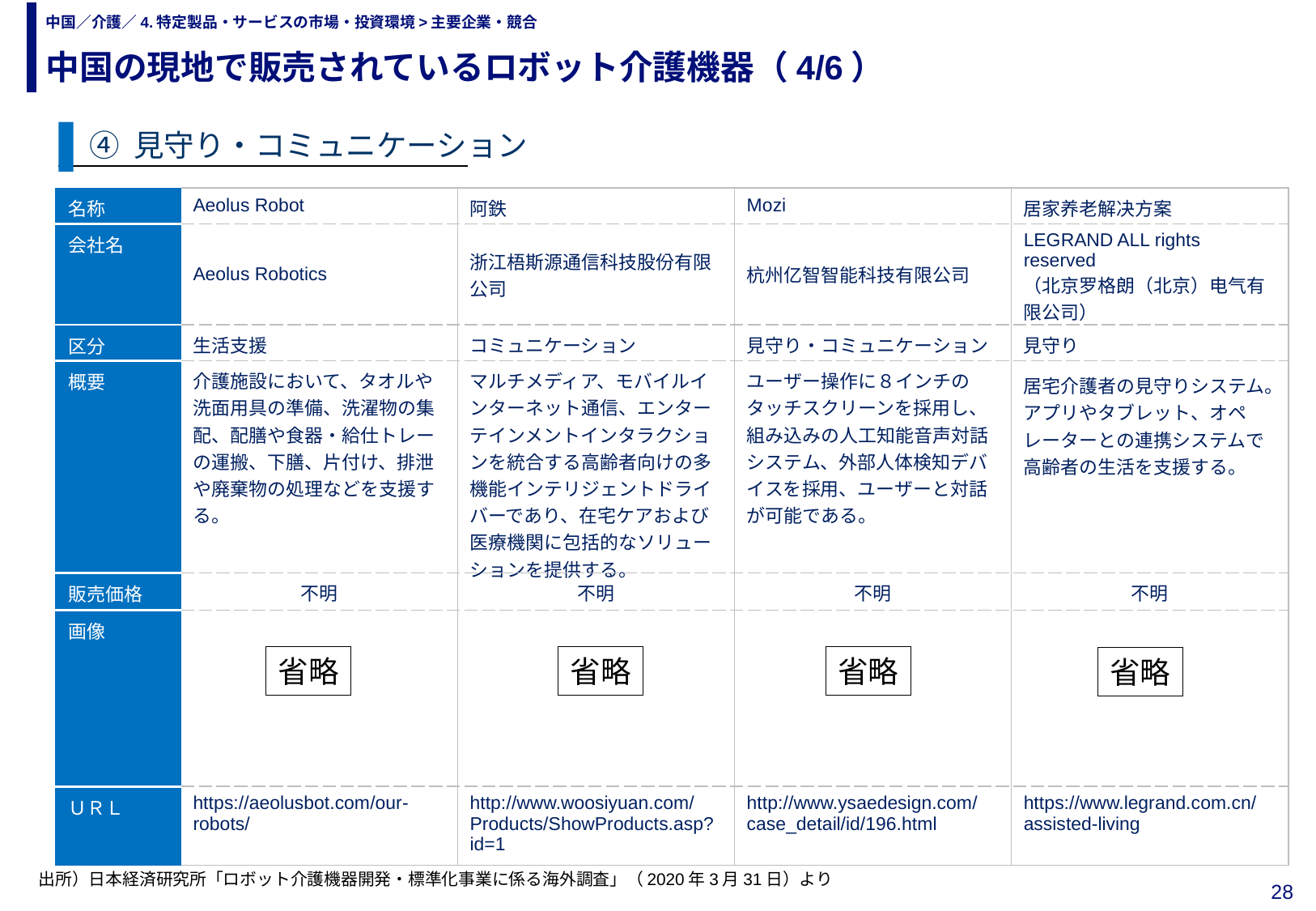

中国の現地で販売されているロボット介護機器（4/6）
# 中国／介護／4.特定製品・サービスの市場・投資環境>主要企業・競合
④ 見守り・コミュニケーション

| 名称 | Aeolus Robot | 阿鉄 | Mozi | 居家养老解决方案 |
| --- | --- | --- | --- | --- |
| 会社名 | Aeolus Robotics | 浙江梧斯源通信科技股份有限公司 | 杭州亿智智能科技有限公司 | LEGRAND ALL rights reserved （北京罗格朗（北京）电气有限公司） |
| 区分 | 生活支援 | コミュニケーション | 見守り・コミュニケーション | 見守り |
| 概要 | 介護施設において、タオルや洗面用具の準備、洗濯物の集配、配膳や食器・給仕トレーの運搬、下膳、片付け、排泄や廃棄物の処理などを支援する。 | マルチメディア、モバイルインターネット通信、エンターテインメントインタラクションを統合する高齢者向けの多機能インテリジェントドライバーであり、在宅ケアおよび医療機関に包括的なソリューションを提供する。 | ユーザー操作に８インチのタッチスクリーンを採用し、組み込みの人工知能音声対話システム、外部人体検知デバイスを採用、ユーザーと対話が可能である。 | 居宅介護者の見守りシステム。アプリやタブレット、オペレーターとの連携システムで高齢者の生活を支援する。 |
| 販売価格 | 不明 | 不明 | 不明 | 不明 |
| 画像 |  |  |  |  |
| ＵＲＬ | https://aeolusbot.com/our-robots/ | http://www.woosiyuan.com/Products/ShowProducts.asp?id=1 | http://www.ysaedesign.com/case\_detail/id/196.html | https://www.legrand.com.cn/assisted-living |
省略
省略
省略
省略
出所）日本経済研究所「ロボット介護機器開発・標準化事業に係る海外調査」（2020年3月31日）より